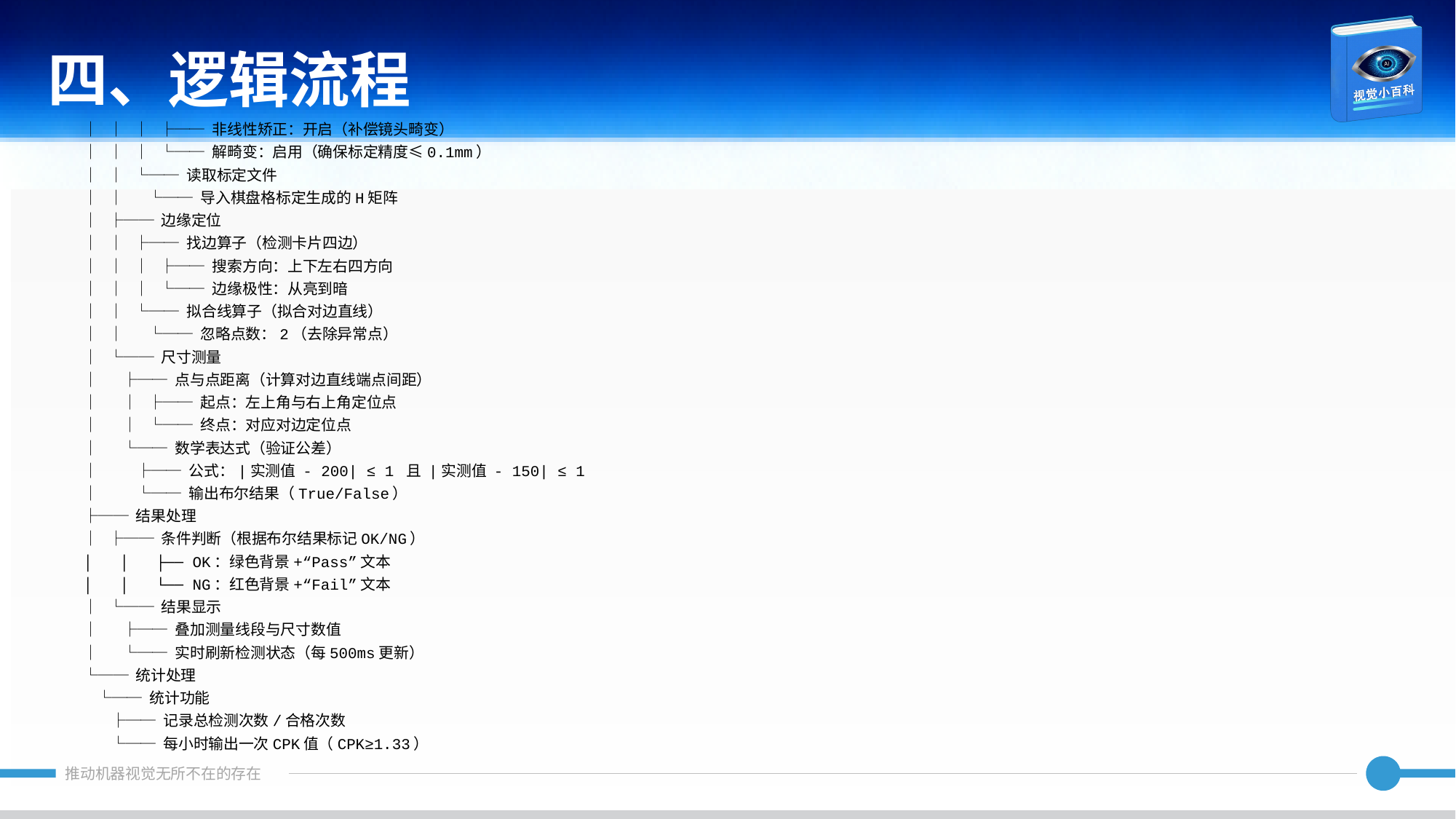

四、逻辑流程

│   │   │   ├── 非线性矫正：开启（补偿镜头畸变）
│   │   │   └── 解畸变：启用（确保标定精度≤0.1mm）
│   │   └── 读取标定文件
│   │       └── 导入棋盘格标定生成的H矩阵
│   ├── 边缘定位
│   │   ├── 找边算子（检测卡片四边）
│   │   │   ├── 搜索方向：上下左右四方向
│   │   │   └── 边缘极性：从亮到暗
│   │   └── 拟合线算子（拟合对边直线）
│   │       └── 忽略点数：2（去除异常点）
│   └── 尺寸测量
│       ├── 点与点距离（计算对边直线端点间距）
│       │   ├── 起点：左上角与右上角定位点
│       │   └── 终点：对应对边定位点
│       └── 数学表达式（验证公差）
│           ├── 公式：|实测值 - 200| ≤ 1 且 |实测值 - 150| ≤ 1
│           └── 输出布尔结果（True/False）
├── 结果处理
│   ├── 条件判断（根据布尔结果标记OK/NG）
│   │   ├── OK：绿色背景+“Pass”文本
│   │   └── NG：红色背景+“Fail”文本
│   └── 结果显示
│       ├── 叠加测量线段与尺寸数值
│       └── 实时刷新检测状态（每500ms更新）
└── 统计处理
    └── 统计功能
        ├── 记录总检测次数/合格次数
        └── 每小时输出一次CPK值（CPK≥1.33）
9